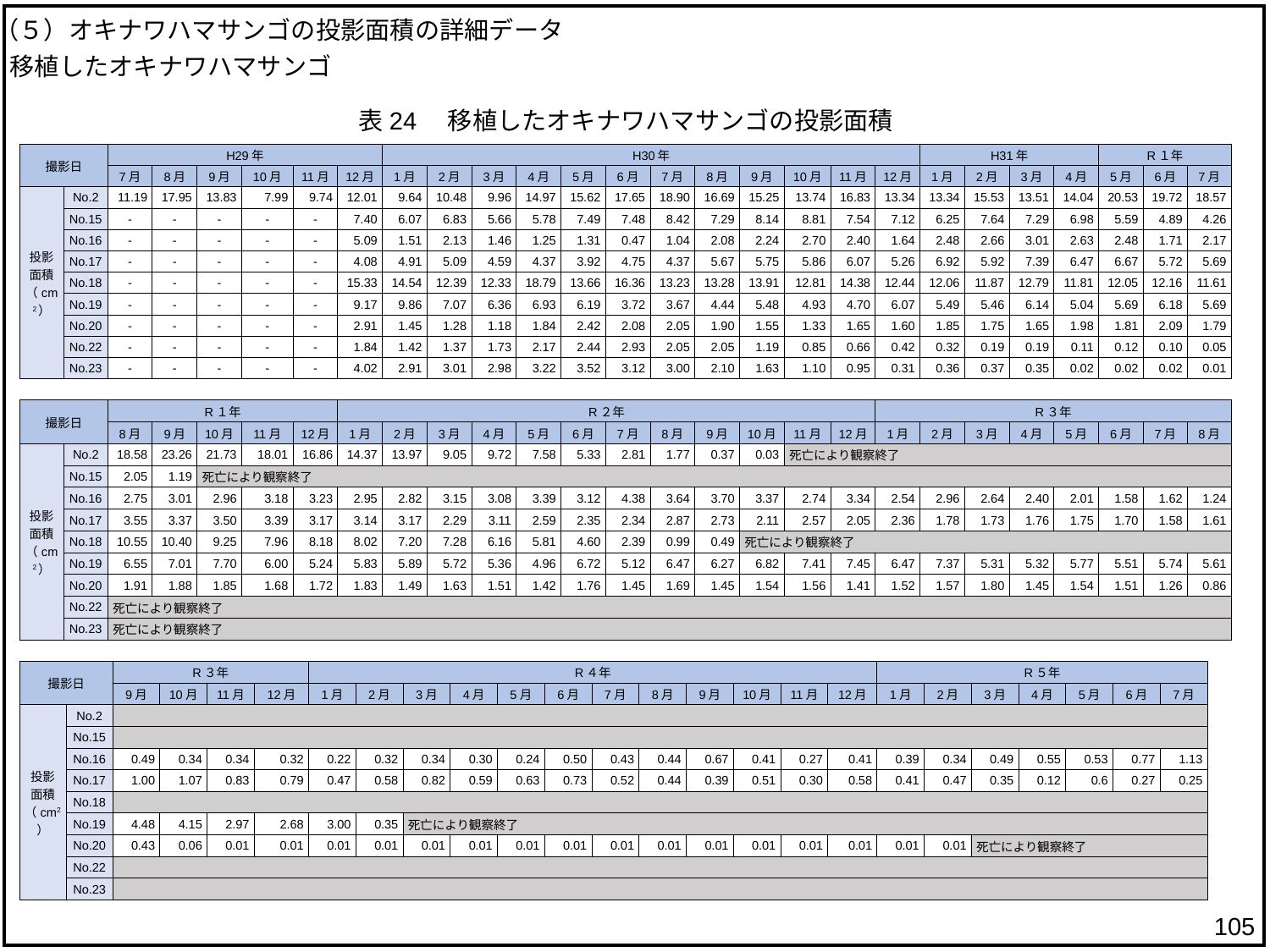

（５）オキナワハマサンゴの投影面積の詳細データ
移植したオキナワハマサンゴ
表24　移植したオキナワハマサンゴの投影面積
| 撮影日 |  | H29年 |  |  |  |  |  | H30年 |  |  |  |  |  |  |  |  |  |  |  | H31年 |  |  |  | R１年 |  |  |
| --- | --- | --- | --- | --- | --- | --- | --- | --- | --- | --- | --- | --- | --- | --- | --- | --- | --- | --- | --- | --- | --- | --- | --- | --- | --- | --- |
|  |  | 7月 | 8月 | 9月 | 10月 | 11月 | 12月 | 1月 | 2月 | 3月 | 4月 | 5月 | 6月 | 7月 | 8月 | 9月 | 10月 | 11月 | 12月 | 1月 | 2月 | 3月 | 4月 | 5月 | 6月 | 7月 |
| 投影 面積 （cm2） | No.2 | 11.19 | 17.95 | 13.83 | 7.99 | 9.74 | 12.01 | 9.64 | 10.48 | 9.96 | 14.97 | 15.62 | 17.65 | 18.90 | 16.69 | 15.25 | 13.74 | 16.83 | 13.34 | 13.34 | 15.53 | 13.51 | 14.04 | 20.53 | 19.72 | 18.57 |
|  | No.15 | - | - | - | - | - | 7.40 | 6.07 | 6.83 | 5.66 | 5.78 | 7.49 | 7.48 | 8.42 | 7.29 | 8.14 | 8.81 | 7.54 | 7.12 | 6.25 | 7.64 | 7.29 | 6.98 | 5.59 | 4.89 | 4.26 |
|  | No.16 | - | - | - | - | - | 5.09 | 1.51 | 2.13 | 1.46 | 1.25 | 1.31 | 0.47 | 1.04 | 2.08 | 2.24 | 2.70 | 2.40 | 1.64 | 2.48 | 2.66 | 3.01 | 2.63 | 2.48 | 1.71 | 2.17 |
|  | No.17 | - | - | - | - | - | 4.08 | 4.91 | 5.09 | 4.59 | 4.37 | 3.92 | 4.75 | 4.37 | 5.67 | 5.75 | 5.86 | 6.07 | 5.26 | 6.92 | 5.92 | 7.39 | 6.47 | 6.67 | 5.72 | 5.69 |
|  | No.18 | - | - | - | - | - | 15.33 | 14.54 | 12.39 | 12.33 | 18.79 | 13.66 | 16.36 | 13.23 | 13.28 | 13.91 | 12.81 | 14.38 | 12.44 | 12.06 | 11.87 | 12.79 | 11.81 | 12.05 | 12.16 | 11.61 |
|  | No.19 | - | - | - | - | - | 9.17 | 9.86 | 7.07 | 6.36 | 6.93 | 6.19 | 3.72 | 3.67 | 4.44 | 5.48 | 4.93 | 4.70 | 6.07 | 5.49 | 5.46 | 6.14 | 5.04 | 5.69 | 6.18 | 5.69 |
|  | No.20 | - | - | - | - | - | 2.91 | 1.45 | 1.28 | 1.18 | 1.84 | 2.42 | 2.08 | 2.05 | 1.90 | 1.55 | 1.33 | 1.65 | 1.60 | 1.85 | 1.75 | 1.65 | 1.98 | 1.81 | 2.09 | 1.79 |
|  | No.22 | - | - | - | - | - | 1.84 | 1.42 | 1.37 | 1.73 | 2.17 | 2.44 | 2.93 | 2.05 | 2.05 | 1.19 | 0.85 | 0.66 | 0.42 | 0.32 | 0.19 | 0.19 | 0.11 | 0.12 | 0.10 | 0.05 |
|  | No.23 | - | - | - | - | - | 4.02 | 2.91 | 3.01 | 2.98 | 3.22 | 3.52 | 3.12 | 3.00 | 2.10 | 1.63 | 1.10 | 0.95 | 0.31 | 0.36 | 0.37 | 0.35 | 0.02 | 0.02 | 0.02 | 0.01 |
| 撮影日 |  | R１年 |  |  |  |  | R２年 |  |  |  |  |  |  |  |  |  |  |  | R３年 |  |  |  |  |  |  |  |
| --- | --- | --- | --- | --- | --- | --- | --- | --- | --- | --- | --- | --- | --- | --- | --- | --- | --- | --- | --- | --- | --- | --- | --- | --- | --- | --- |
|  |  | 8月 | 9月 | 10月 | 11月 | 12月 | 1月 | 2月 | 3月 | 4月 | 5月 | 6月 | 7月 | 8月 | 9月 | 10月 | 11月 | 12月 | 1月 | 2月 | 3月 | 4月 | 5月 | 6月 | 7月 | 8月 |
| 投影 面積 （cm2） | No.2 | 18.58 | 23.26 | 21.73 | 18.01 | 16.86 | 14.37 | 13.97 | 9.05 | 9.72 | 7.58 | 5.33 | 2.81 | 1.77 | 0.37 | 0.03 | 死亡により観察終了 |  |  |  |  |  |  |  |  |  |
|  | No.15 | 2.05 | 1.19 | 死亡により観察終了 |  |  |  |  |  |  |  |  |  |  |  |  |  |  |  |  |  |  |  |  |  |  |
|  | No.16 | 2.75 | 3.01 | 2.96 | 3.18 | 3.23 | 2.95 | 2.82 | 3.15 | 3.08 | 3.39 | 3.12 | 4.38 | 3.64 | 3.70 | 3.37 | 2.74 | 3.34 | 2.54 | 2.96 | 2.64 | 2.40 | 2.01 | 1.58 | 1.62 | 1.24 |
|  | No.17 | 3.55 | 3.37 | 3.50 | 3.39 | 3.17 | 3.14 | 3.17 | 2.29 | 3.11 | 2.59 | 2.35 | 2.34 | 2.87 | 2.73 | 2.11 | 2.57 | 2.05 | 2.36 | 1.78 | 1.73 | 1.76 | 1.75 | 1.70 | 1.58 | 1.61 |
|  | No.18 | 10.55 | 10.40 | 9.25 | 7.96 | 8.18 | 8.02 | 7.20 | 7.28 | 6.16 | 5.81 | 4.60 | 2.39 | 0.99 | 0.49 | 死亡により観察終了 |  |  |  |  |  |  |  |  |  |  |
|  | No.19 | 6.55 | 7.01 | 7.70 | 6.00 | 5.24 | 5.83 | 5.89 | 5.72 | 5.36 | 4.96 | 6.72 | 5.12 | 6.47 | 6.27 | 6.82 | 7.41 | 7.45 | 6.47 | 7.37 | 5.31 | 5.32 | 5.77 | 5.51 | 5.74 | 5.61 |
|  | No.20 | 1.91 | 1.88 | 1.85 | 1.68 | 1.72 | 1.83 | 1.49 | 1.63 | 1.51 | 1.42 | 1.76 | 1.45 | 1.69 | 1.45 | 1.54 | 1.56 | 1.41 | 1.52 | 1.57 | 1.80 | 1.45 | 1.54 | 1.51 | 1.26 | 0.86 |
|  | No.22 | 死亡により観察終了 |  |  |  |  |  |  |  |  |  |  |  |  |  |  |  |  |  |  |  |  |  |  |  |  |
|  | No.23 | 死亡により観察終了 |  |  |  |  |  |  |  |  |  |  |  |  |  |  |  |  |  |  |  |  |  |  |  |  |
| 撮影日 |  | R３年 |  |  |  | R４年 |  |  |  |  |  |  |  |  |  |  |  | R５年 |  |  |  |  |  |  |
| --- | --- | --- | --- | --- | --- | --- | --- | --- | --- | --- | --- | --- | --- | --- | --- | --- | --- | --- | --- | --- | --- | --- | --- | --- |
|  |  | 9月 | 10月 | 11月 | 12月 | 1月 | 2月 | 3月 | 4月 | 5月 | 6月 | 7月 | 8月 | 9月 | 10月 | 11月 | 12月 | 1月 | 2月 | 3月 | 4月 | 5月 | 6月 | 7月 |
| 投影 面積 （cm2） | No.2 |  |  |  |  |  |  |  |  |  |  |  |  |  |  |  |  |  |  |  |  |  |  |  |
|  | No.15 |  |  |  |  |  |  |  |  |  |  |  |  |  |  |  |  |  |  |  |  |  |  |  |
|  | No.16 | 0.49 | 0.34 | 0.34 | 0.32 | 0.22 | 0.32 | 0.34 | 0.30 | 0.24 | 0.50 | 0.43 | 0.44 | 0.67 | 0.41 | 0.27 | 0.41 | 0.39 | 0.34 | 0.49 | 0.55 | 0.53 | 0.77 | 1.13 |
|  | No.17 | 1.00 | 1.07 | 0.83 | 0.79 | 0.47 | 0.58 | 0.82 | 0.59 | 0.63 | 0.73 | 0.52 | 0.44 | 0.39 | 0.51 | 0.30 | 0.58 | 0.41 | 0.47 | 0.35 | 0.12 | 0.6 | 0.27 | 0.25 |
|  | No.18 |  |  |  |  |  |  |  |  |  |  |  |  |  |  |  |  |  |  |  |  |  |  |  |
|  | No.19 | 4.48 | 4.15 | 2.97 | 2.68 | 3.00 | 0.35 | 死亡により観察終了 |  |  |  |  |  |  |  |  |  |  |  |  |  |  |  |  |
|  | No.20 | 0.43 | 0.06 | 0.01 | 0.01 | 0.01 | 0.01 | 0.01 | 0.01 | 0.01 | 0.01 | 0.01 | 0.01 | 0.01 | 0.01 | 0.01 | 0.01 | 0.01 | 0.01 | 死亡により観察終了 |  |  |  |  |
|  | No.22 |  |  |  |  |  |  |  |  |  |  |  |  |  |  |  |  |  |  |  |  |  |  |  |
|  | No.23 |  |  |  |  |  |  |  |  |  |  |  |  |  |  |  |  |  |  |  |  |  |  |  |
105